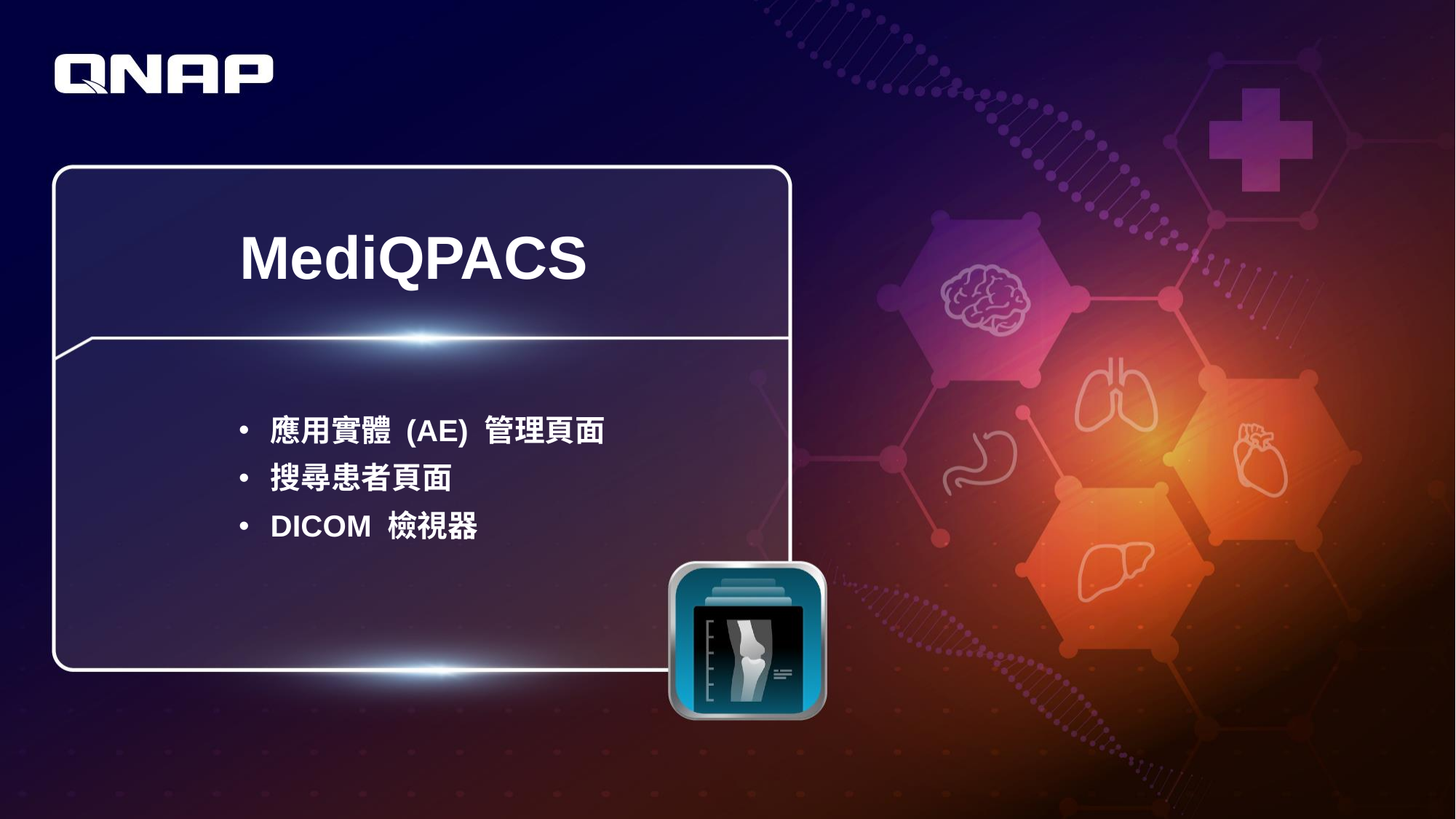

# MediQPACS
應用實體 (AE) 管理頁面
搜尋患者頁面
DICOM 檢視器